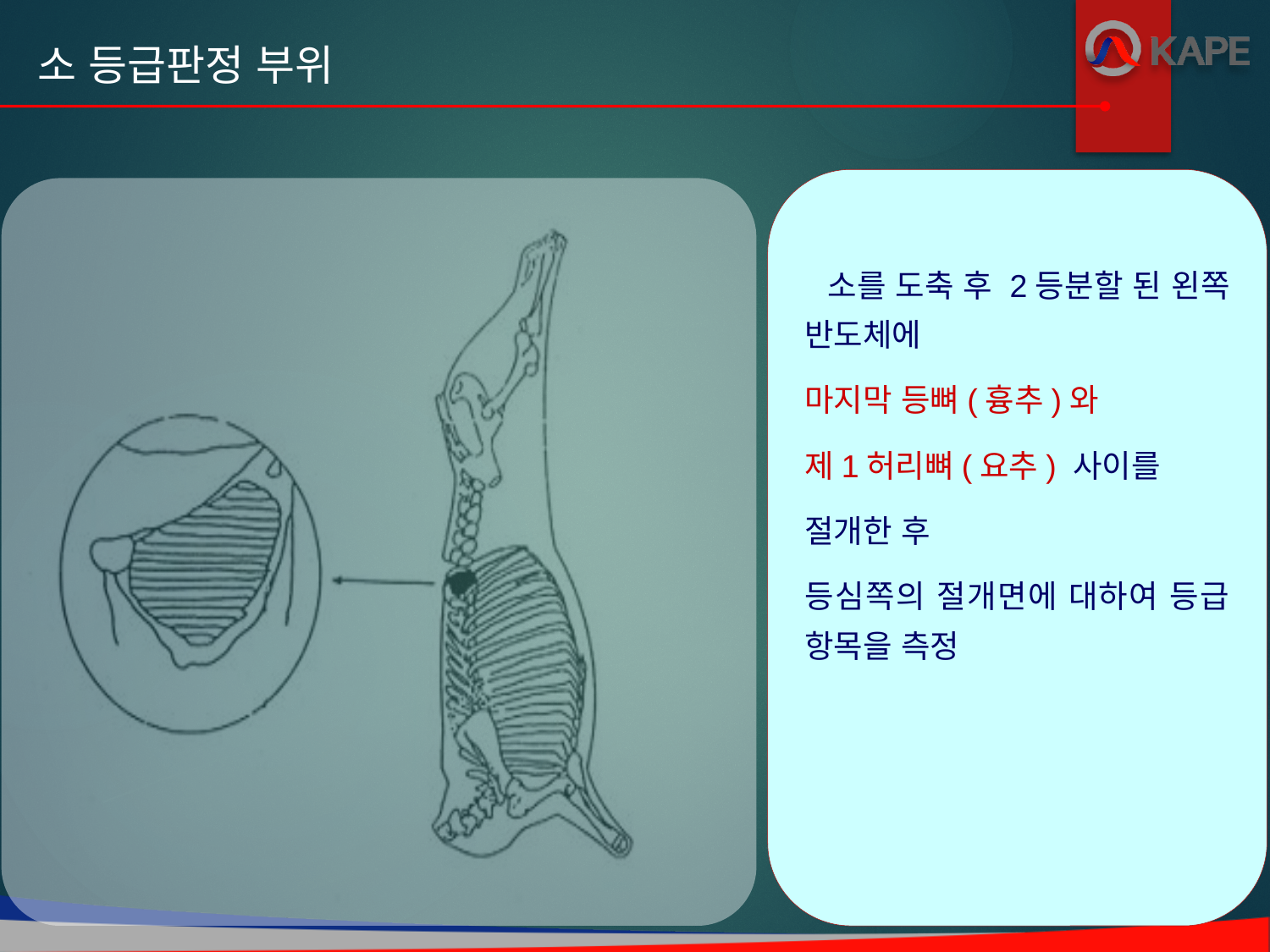

소 등급판정 부위

  소를 도축 후 2등분할 된 왼쪽 반도체에
마지막 등뼈(흉추)와
제1허리뼈(요추) 사이를
절개한 후
등심쪽의 절개면에 대하여 등급 항목을 측정